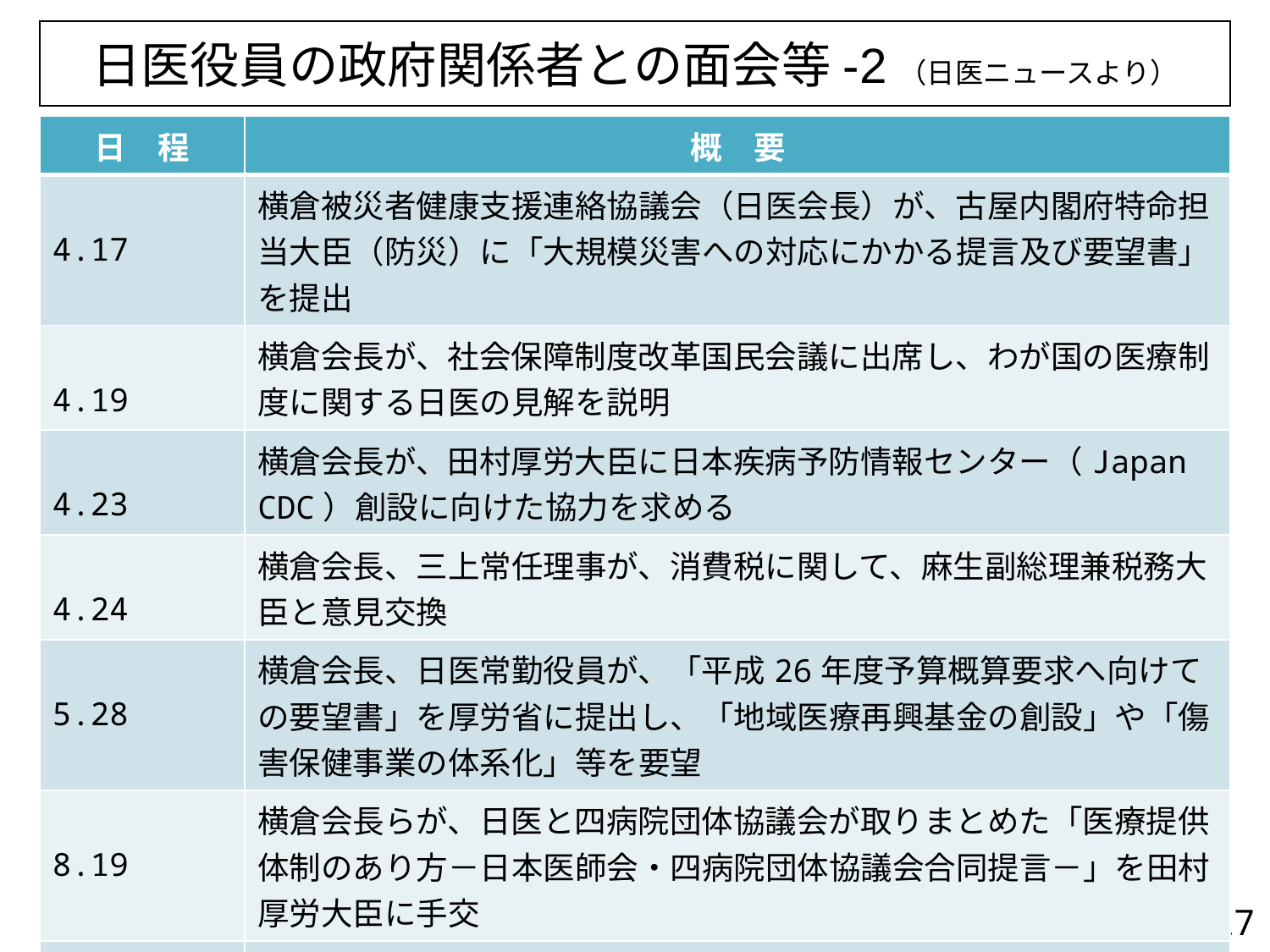

日医役員の政府関係者との面会等-2（日医ニュースより）
| 日　程 | 概　要 |
| --- | --- |
| 4.17 | 横倉被災者健康支援連絡協議会（日医会長）が、古屋内閣府特命担当大臣（防災）に「大規模災害への対応にかかる提言及び要望書」を提出 |
| 4.19 | 横倉会長が、社会保障制度改革国民会議に出席し、わが国の医療制度に関する日医の見解を説明 |
| 4.23 | 横倉会長が、田村厚労大臣に日本疾病予防情報センター（Japan CDC）創設に向けた協力を求める |
| 4.24 | 横倉会長、三上常任理事が、消費税に関して、麻生副総理兼税務大臣と意見交換 |
| 5.28 | 横倉会長、日医常勤役員が、「平成26年度予算概算要求へ向けての要望書」を厚労省に提出し、「地域医療再興基金の創設」や「傷害保健事業の体系化」等を要望 |
| 8.19 | 横倉会長らが、日医と四病院団体協議会が取りまとめた「医療提供体制のあり方－日本医師会・四病院団体協議会合同提言－」を田村厚労大臣に手交 |
| 8.22 | 横倉会長、羽生田・中川・今村聡各副会長が、安倍総理大臣と会談し、｢日本医師会綱領｣｢医療提供のあり方｣等について説明 |
27